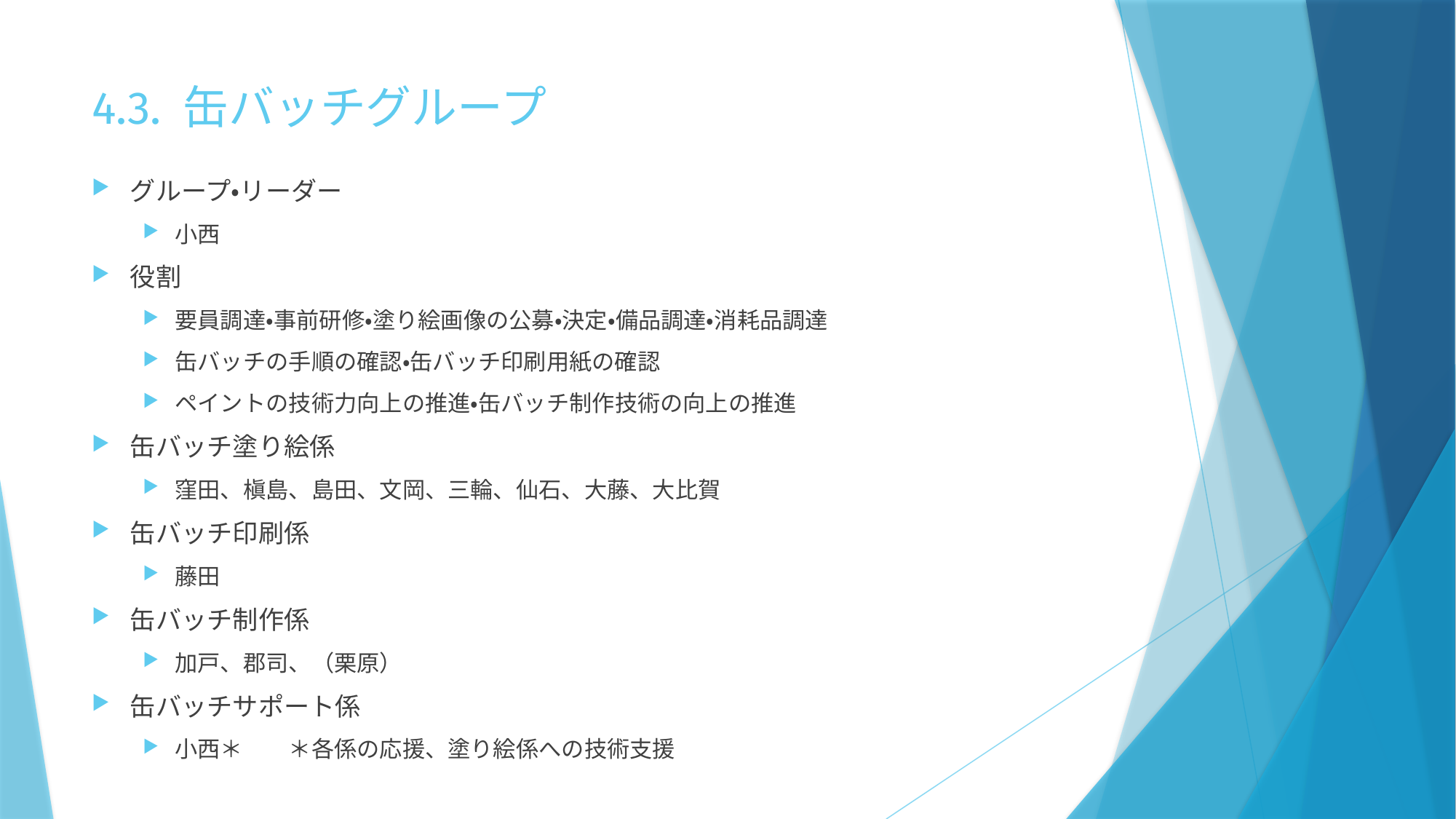

# 4.3. 缶バッチグループ
グループ・リーダー
小西
役割
要員調達・事前研修・塗り絵画像の公募・決定・備品調達・消耗品調達
缶バッチの手順の確認・缶バッチ印刷用紙の確認
ペイントの技術力向上の推進・缶バッチ制作技術の向上の推進
缶バッチ塗り絵係
窪田、槇島、島田、文岡、三輪、仙石、大藤、大比賀
缶バッチ印刷係
藤田
缶バッチ制作係
加戸、郡司、（栗原）
缶バッチサポート係
小西＊　　＊各係の応援、塗り絵係への技術支援